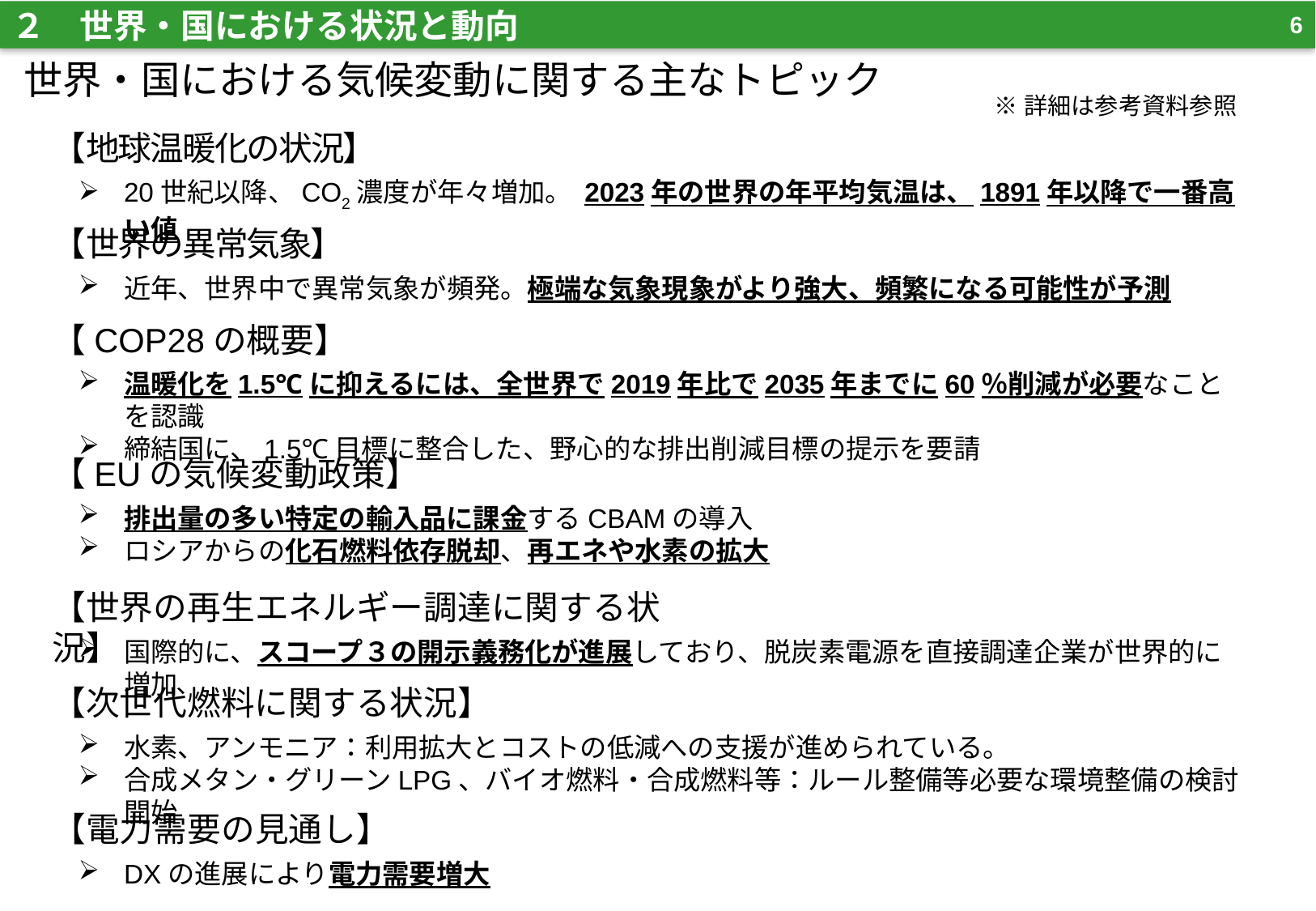

6
２　世界・国における状況と動向
世界・国における気候変動に関する主なトピック
※詳細は参考資料参照
【地球温暖化の状況】
20世紀以降、CO2濃度が年々増加。 2023年の世界の年平均気温は、1891年以降で一番高い値
【世界の異常気象】
近年、世界中で異常気象が頻発。極端な気象現象がより強大、頻繁になる可能性が予測
【COP28の概要】
温暖化を1.5℃に抑えるには、全世界で2019年比で2035年までに60％削減が必要なことを認識
締結国に、1.5℃目標に整合した、野心的な排出削減目標の提示を要請
【EUの気候変動政策】
排出量の多い特定の輸入品に課金するCBAMの導入
ロシアからの化石燃料依存脱却、再エネや水素の拡大
【世界の再生エネルギー調達に関する状況】
国際的に、スコープ３の開示義務化が進展しており、脱炭素電源を直接調達企業が世界的に増加
【次世代燃料に関する状況】
水素、アンモニア：利用拡大とコストの低減への支援が進められている。
合成メタン・グリーンLPG、バイオ燃料・合成燃料等：ルール整備等必要な環境整備の検討開始
【電力需要の見通し】
DXの進展により電力需要増大